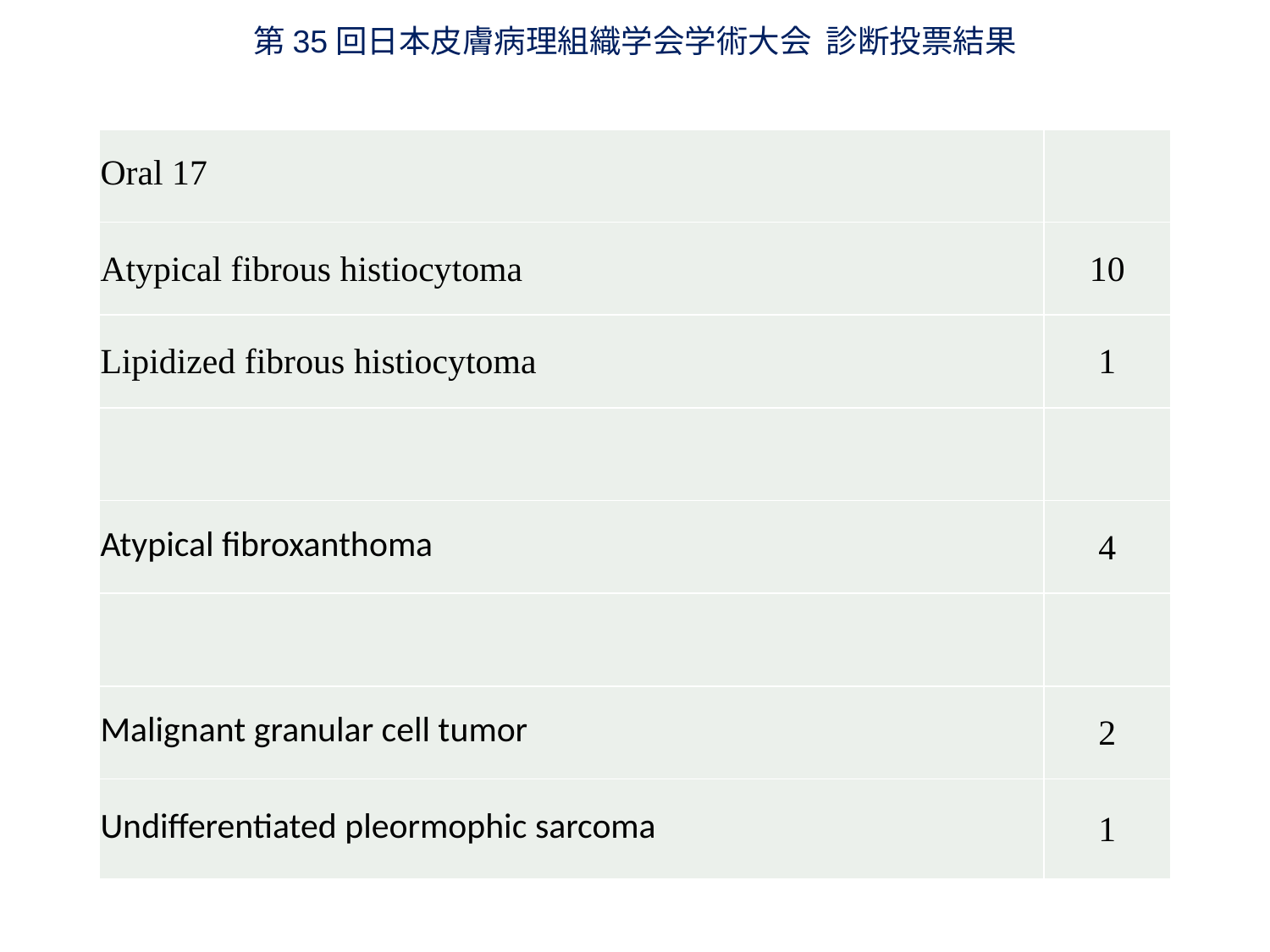

第35回日本皮膚病理組織学会学術大会  診断投票結果
| Oral 17 |  |
| --- | --- |
| Atypical fibrous histiocytoma | 10 |
| Lipidized fibrous histiocytoma | 1 |
|  |  |
| Atypical fibroxanthoma | 4 |
|  |  |
| Malignant granular cell tumor | 2 |
| Undifferentiated pleormophic sarcoma | 1 |